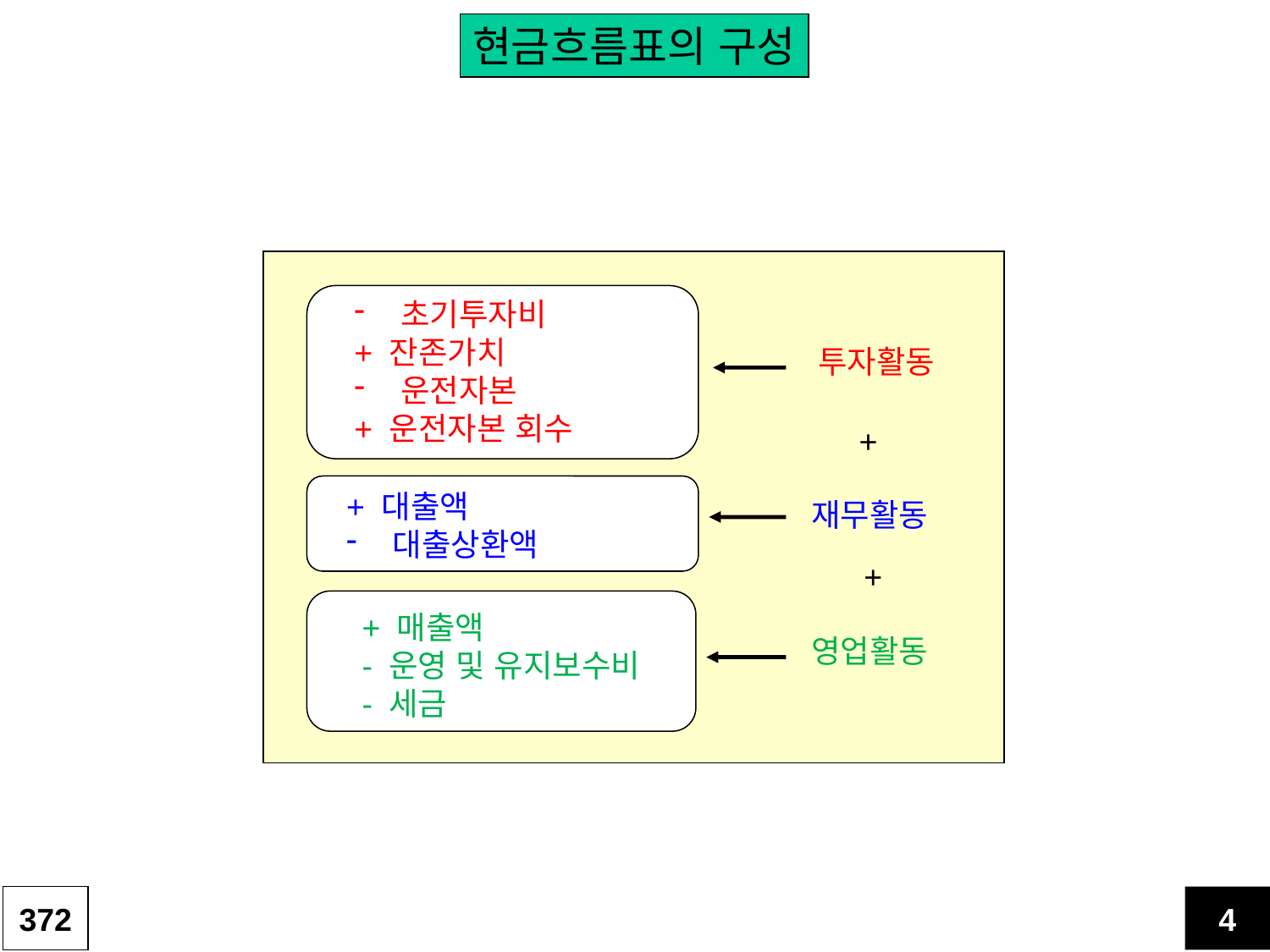

현금흐름표의 구성

 초기투자비
+ 잔존가치
 운전자본
+ 운전자본 회수
 투자활동

+

+ 대출액
 대출상환액
재무활동

+

+ 매출액
- 운영 및 유지보수비
- 세금
영업활동

372
4